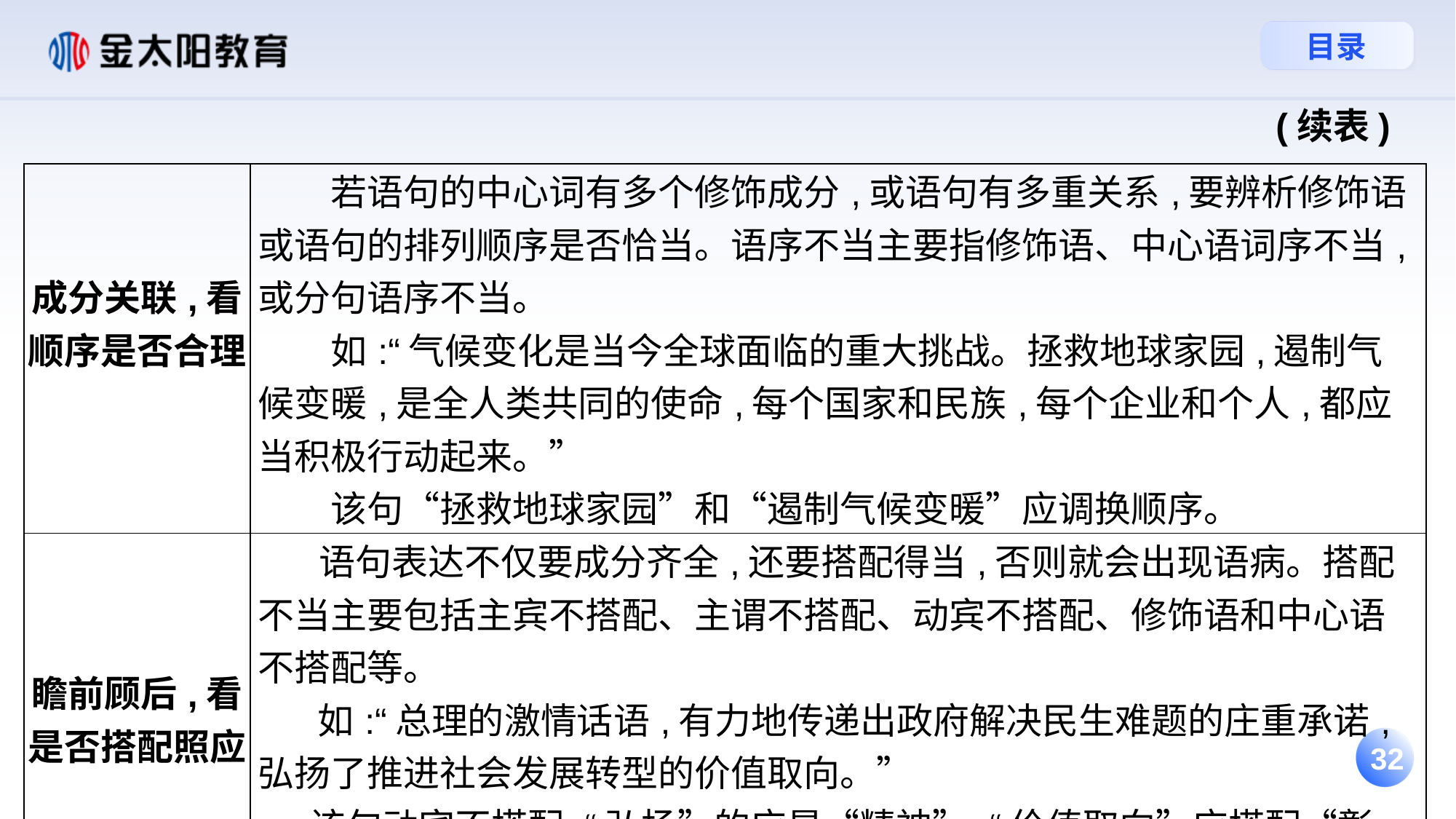

(续表)
| 成分关联,看顺序是否合理 | 若语句的中心词有多个修饰成分,或语句有多重关系,要辨析修饰语或语句的排列顺序是否恰当。语序不当主要指修饰语、中心语词序不当,或分句语序不当。 如:“气候变化是当今全球面临的重大挑战。拯救地球家园,遏制气候变暖,是全人类共同的使命,每个国家和民族,每个企业和个人,都应当积极行动起来。” 该句“拯救地球家园”和“遏制气候变暖”应调换顺序。 |
| --- | --- |
| 瞻前顾后,看是否搭配照应 | 语句表达不仅要成分齐全,还要搭配得当,否则就会出现语病。搭配不当主要包括主宾不搭配、主谓不搭配、动宾不搭配、修饰语和中心语不搭配等。 如:“总理的激情话语,有力地传递出政府解决民生难题的庄重承诺,弘扬了推进社会发展转型的价值取向。” 该句动宾不搭配,“弘扬”的应是“精神”,“价值取向”应搭配“彰显”之类的词。 |